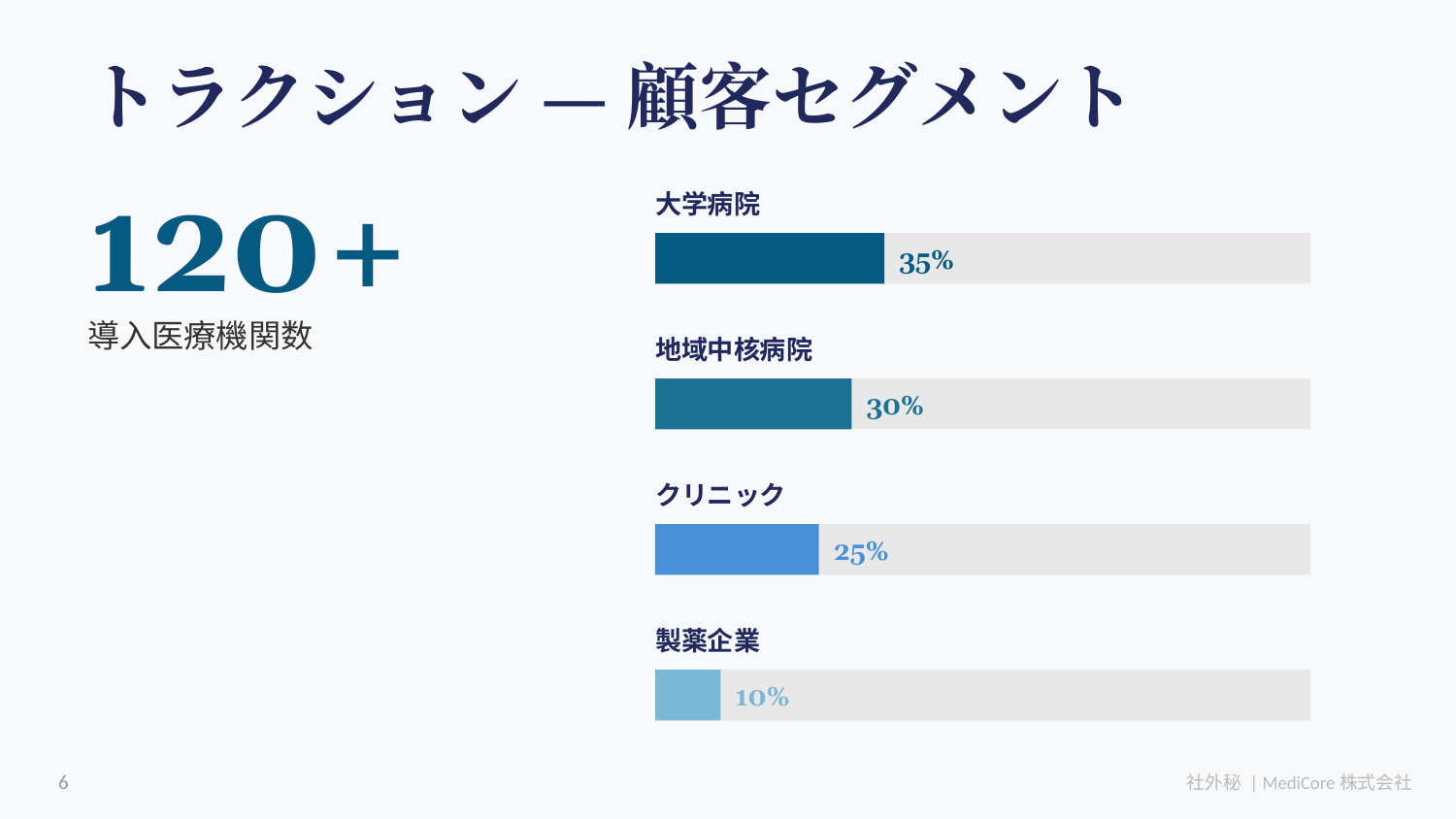

トラクション — 顧客セグメント
120+
大学病院

35%
導入医療機関数
地域中核病院

30%
クリニック

25%
製薬企業

10%
6
社外秘 | MediCore株式会社